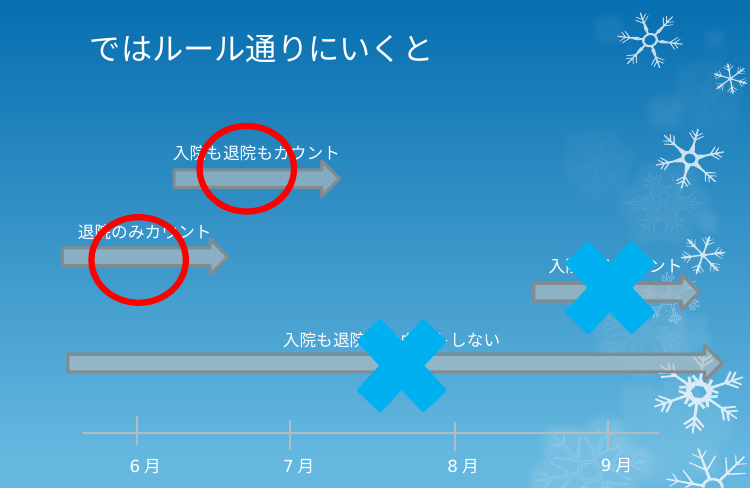

# ではルール通りにいくと

入院も退院もカウント

退院のみカウント

入院のみカウント

入院も退院もカウントしない

9月
6月
7月
8月